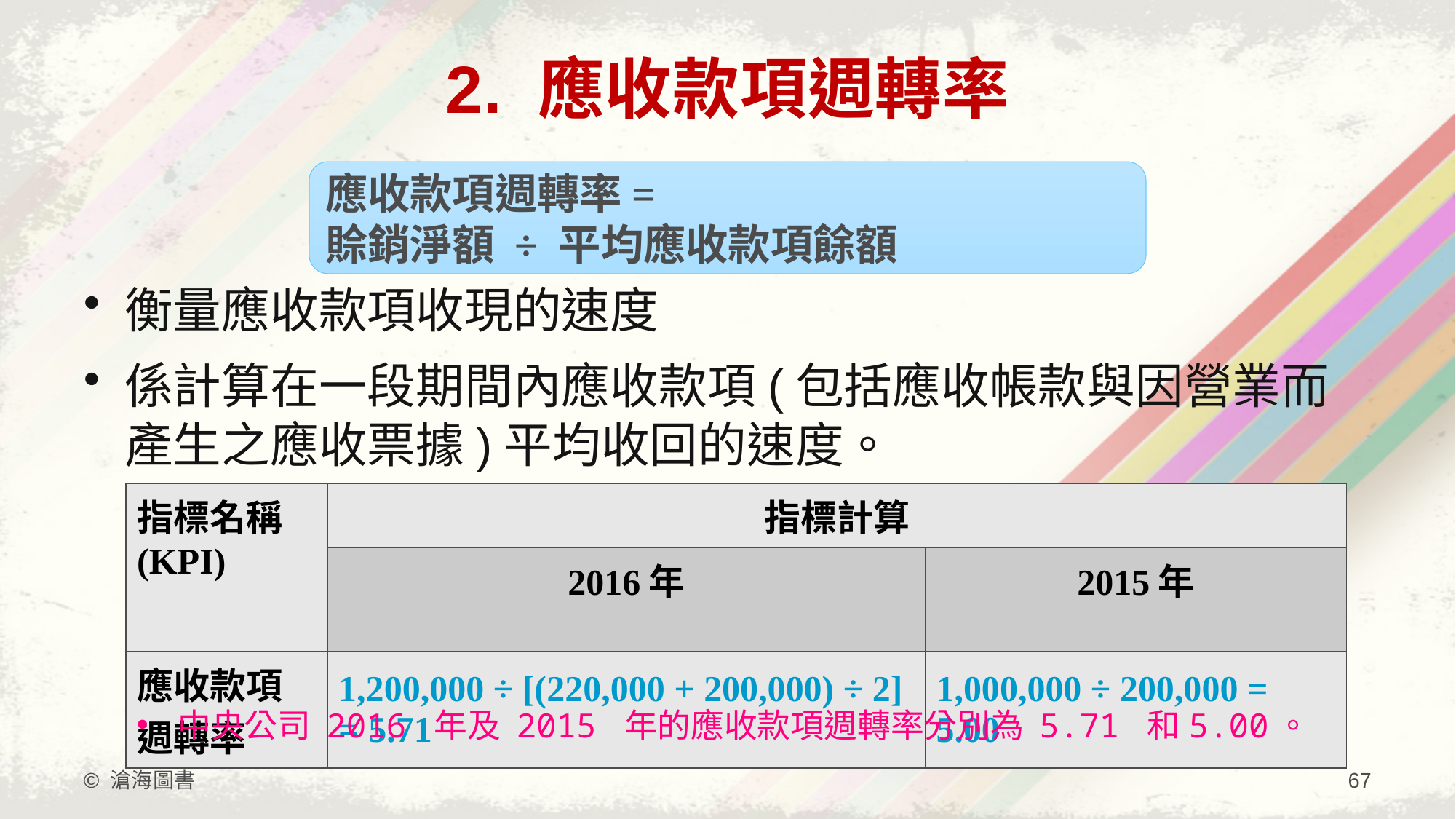

# 2. 應收款項週轉率
應收款項週轉率=
賒銷淨額 ÷ 平均應收款項餘額
衡量應收款項收現的速度
係計算在一段期間內應收款項(包括應收帳款與因營業而產生之應收票據)平均收回的速度。
| 指標名稱 (KPI) | 指標計算 |  |
| --- | --- | --- |
|  | 2016年 | 2015年 |
| 應收款項週轉率 | 1,200,000 ÷ [(220,000 + 200,000) ÷ 2] = 5.71 | 1,000,000 ÷ 200,000 = 5.00 |
中央公司 2016 年及 2015 年的應收款項週轉率分別為 5.71 和5.00。
© 滄海圖書
67